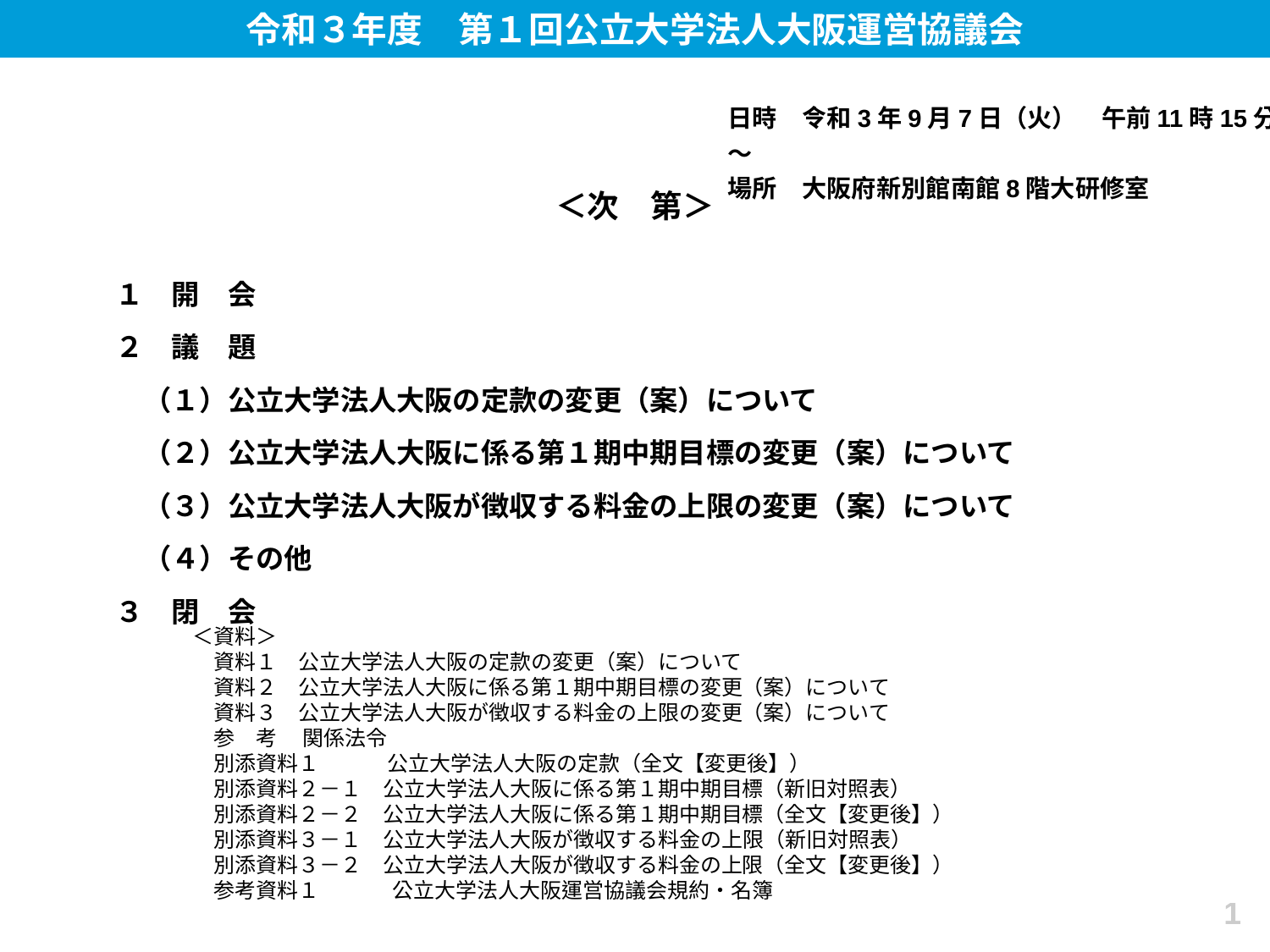

令和３年度　第１回公立大学法人大阪運営協議会
日時　令和3年9月7日（火）　午前11時15分～
場所　大阪府新別館南館8階大研修室
＜次　第＞
１　開　会
２　議　題
　（１）公立大学法人大阪の定款の変更（案）について
　（２）公立大学法人大阪に係る第１期中期目標の変更（案）について
　（３）公立大学法人大阪が徴収する料金の上限の変更（案）について
　（４）その他
３　閉　会
＜資料＞
　資料１　公立大学法人大阪の定款の変更（案）について
　資料２　公立大学法人大阪に係る第１期中期目標の変更（案）について
　資料３　公立大学法人大阪が徴収する料金の上限の変更（案）について
　参　考 　関係法令
　別添資料１　　　 公立大学法人大阪の定款（全文【変更後】）
　別添資料２－１　公立大学法人大阪に係る第１期中期目標（新旧対照表）
　別添資料２－２　公立大学法人大阪に係る第１期中期目標（全文【変更後】）
　別添資料３－１　公立大学法人大阪が徴収する料金の上限（新旧対照表）
　別添資料３－２　公立大学法人大阪が徴収する料金の上限（全文【変更後】）
　参考資料１　　  　公立大学法人大阪運営協議会規約・名簿

1